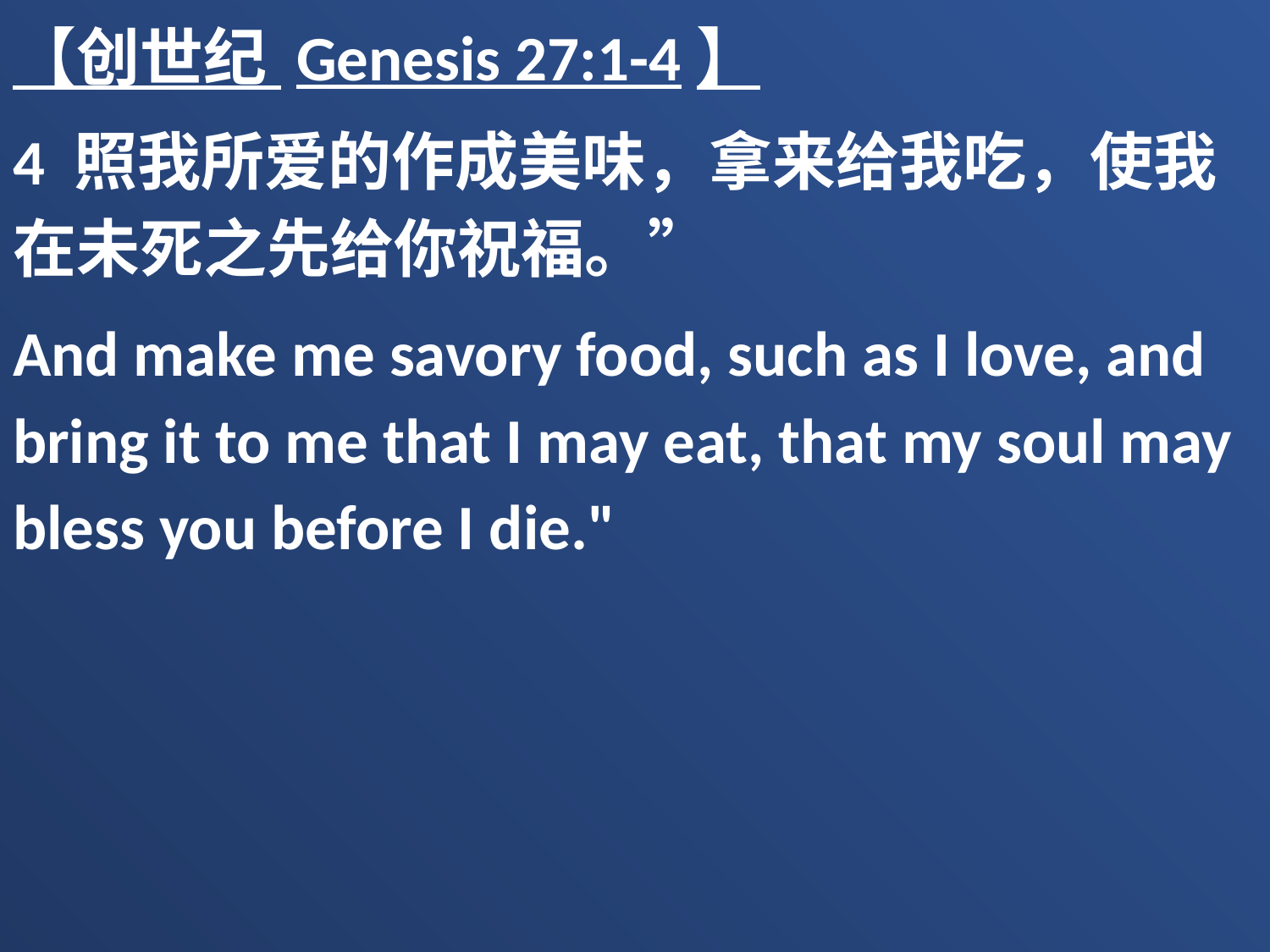

【创世纪 Genesis 27:1-4】
4 照我所爱的作成美味，拿来给我吃，使我在未死之先给你祝福。”
And make me savory food, such as I love, and bring it to me that I may eat, that my soul may bless you before I die."